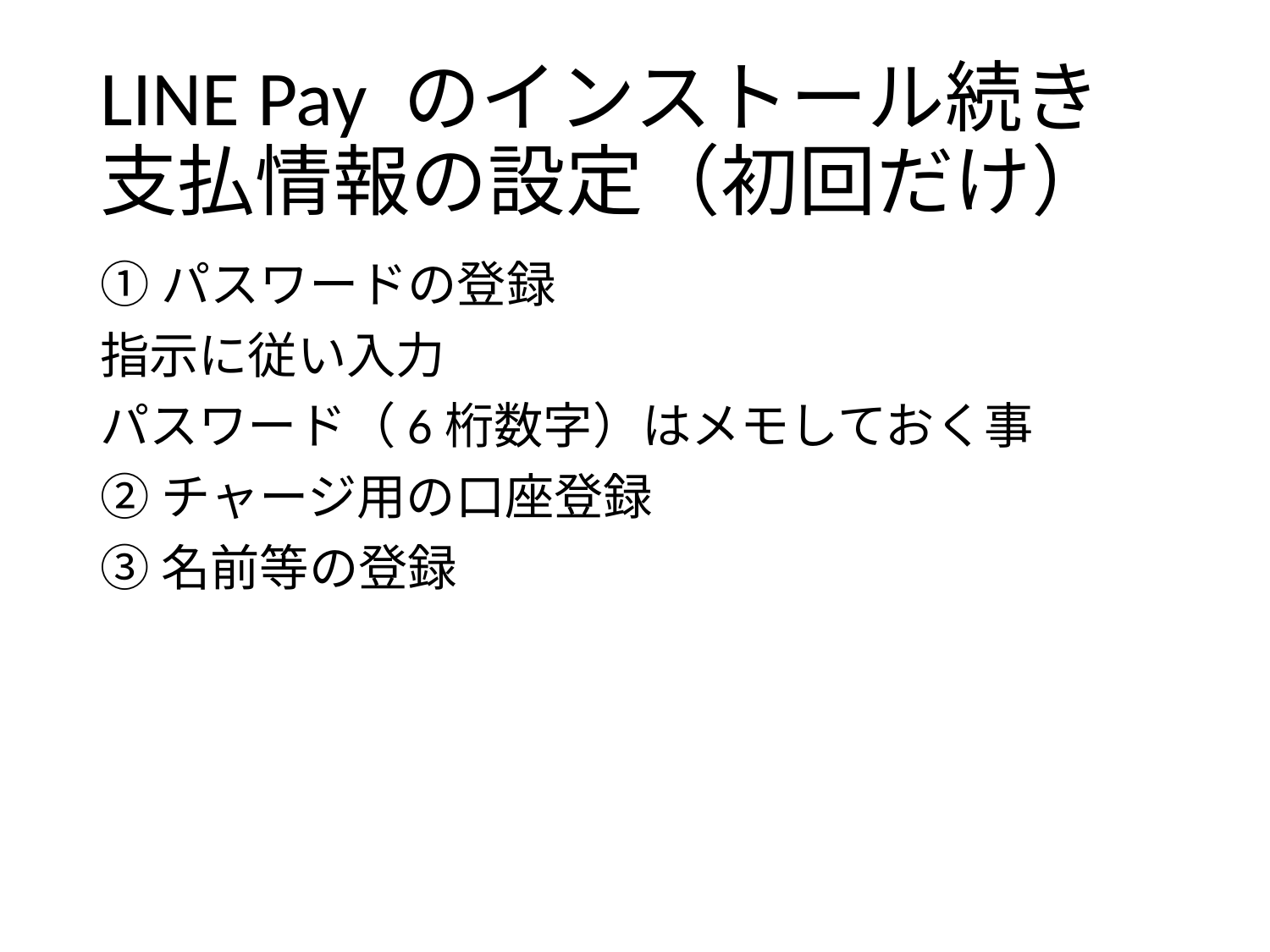

# LINE Pay のインストール続き 支払情報の設定（初回だけ）
①パスワードの登録
指示に従い入力
パスワード（6桁数字）はメモしておく事
②チャージ用の口座登録
③名前等の登録